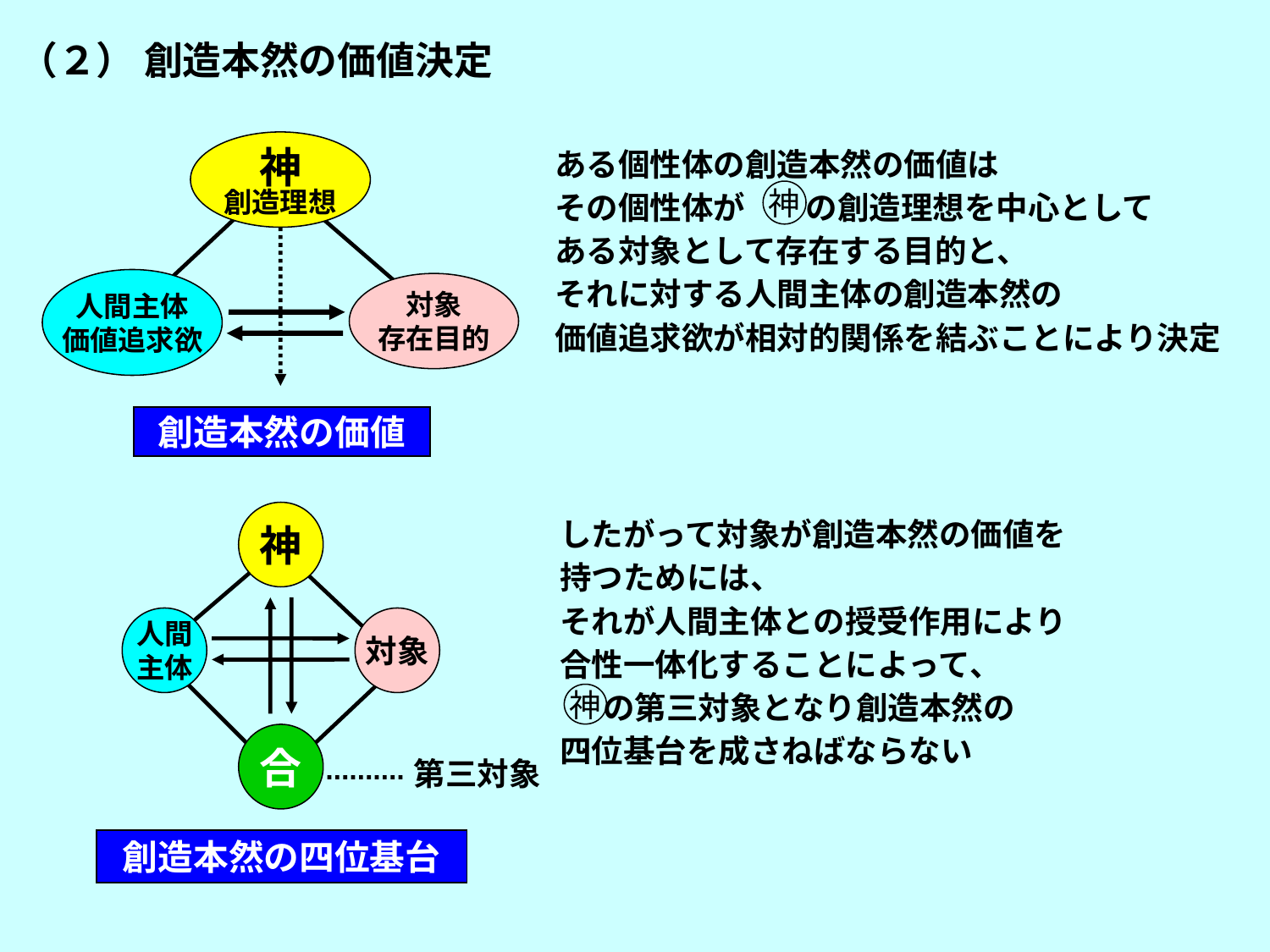

（２） 創造本然の価値決定
神
創造理想
ある個性体の創造本然の価値は
その個性体が 　   の創造理想を中心として
ある対象として存在する目的と、
それに対する人間主体の創造本然の
価値追求欲が相対的関係を結ぶことにより決定

神

人間主体
価値追求欲
対象
存在目的

創造本然の価値
神
したがって対象が創造本然の価値を
持つためには、
それが人間主体との授受作用により
合性一体化することによって、
    の第三対象となり創造本然の
四位基台を成さねばならない

人間
主体
対象

神
合
第三対象

創造本然の四位基台